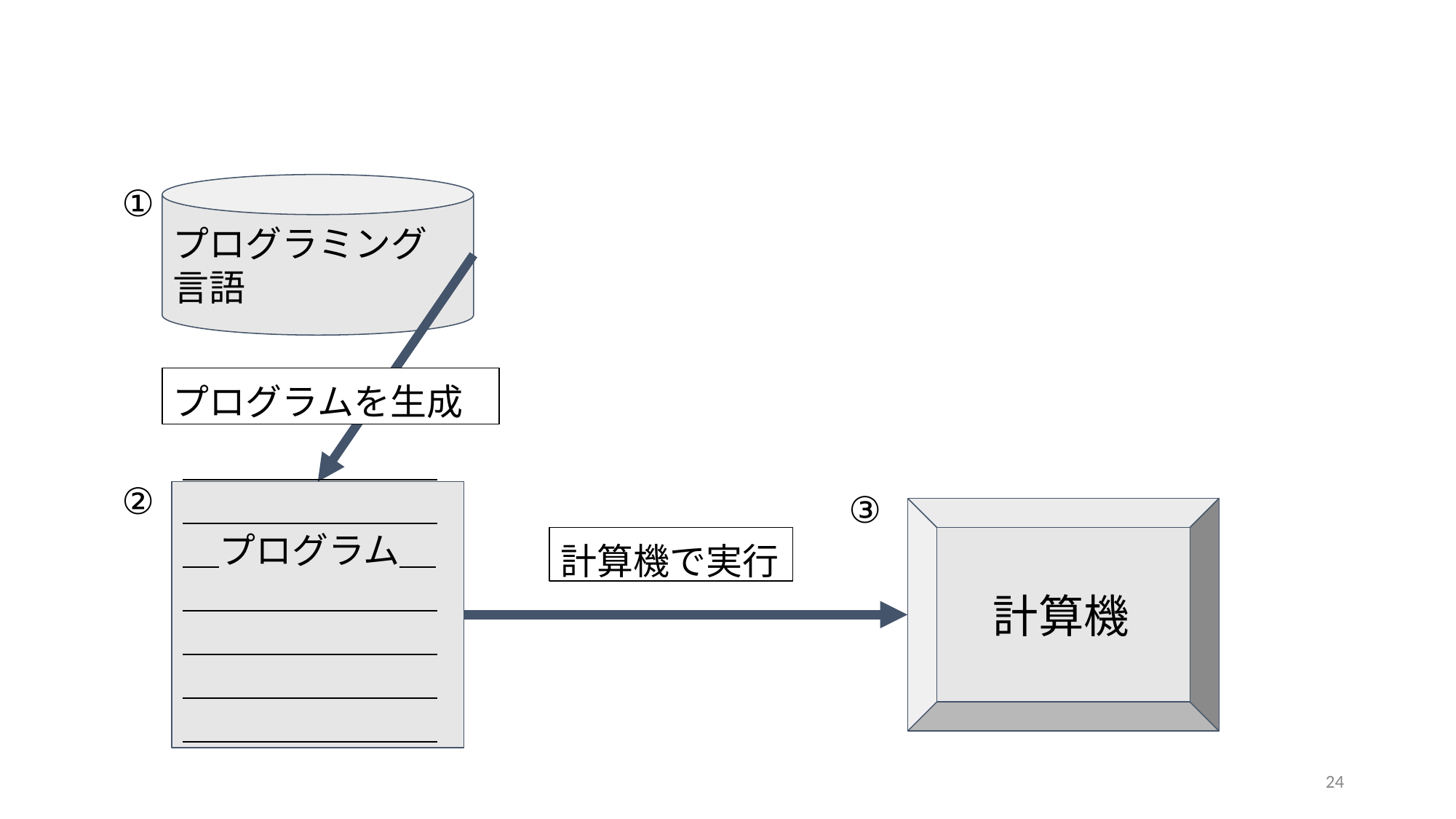

#
①
プログラミング言語
プログラムを生成
②
③
＿＿＿＿＿＿＿＿＿＿＿＿＿＿＿プログラム＿＿＿＿＿＿＿＿＿＿＿＿＿＿＿＿＿＿＿＿＿＿＿＿＿＿＿＿＿

　計算機
計算機で実行
24